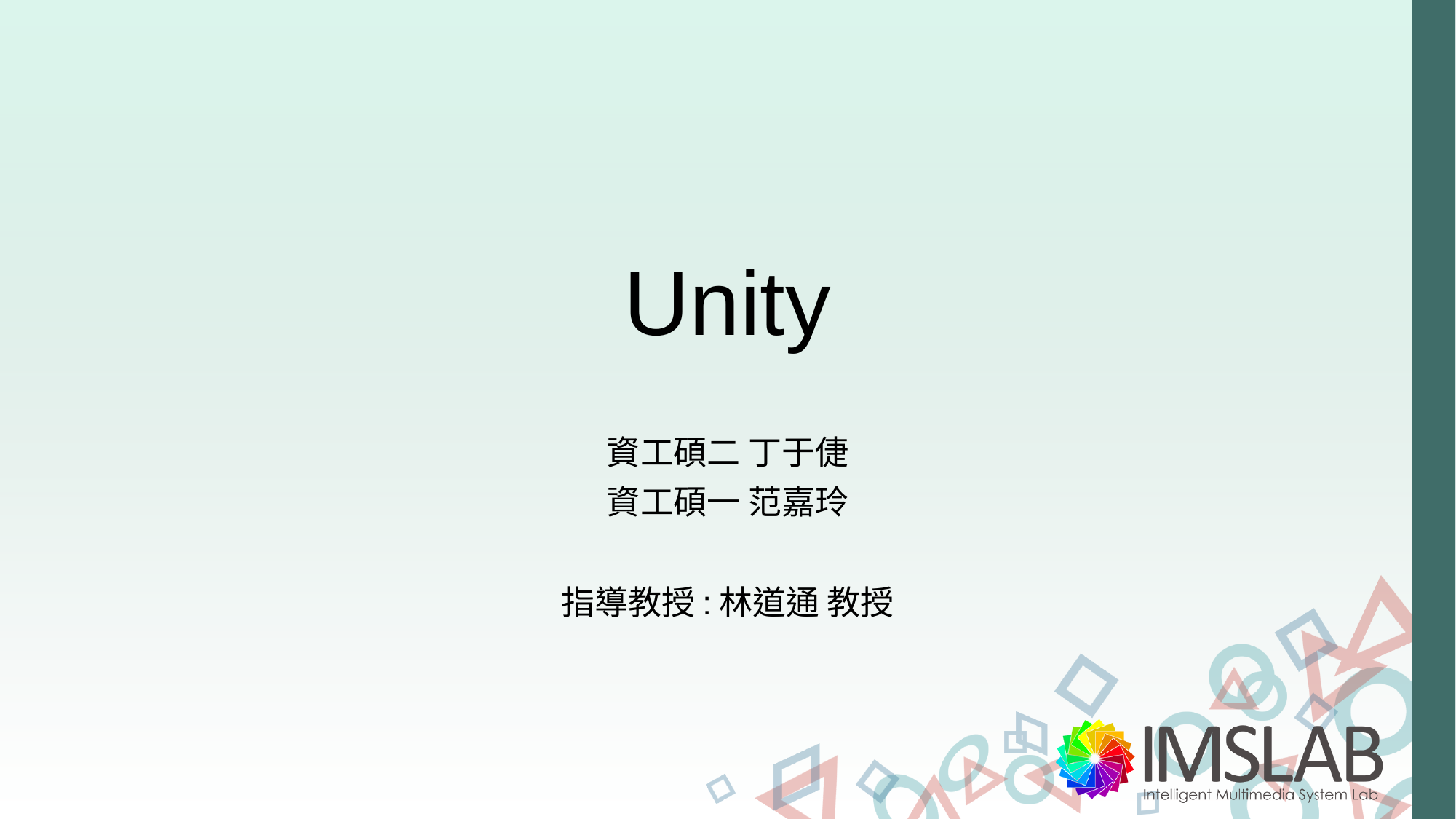

# Unity
資工碩二 丁于倢
資工碩一 范嘉玲

指導教授:林道通 教授